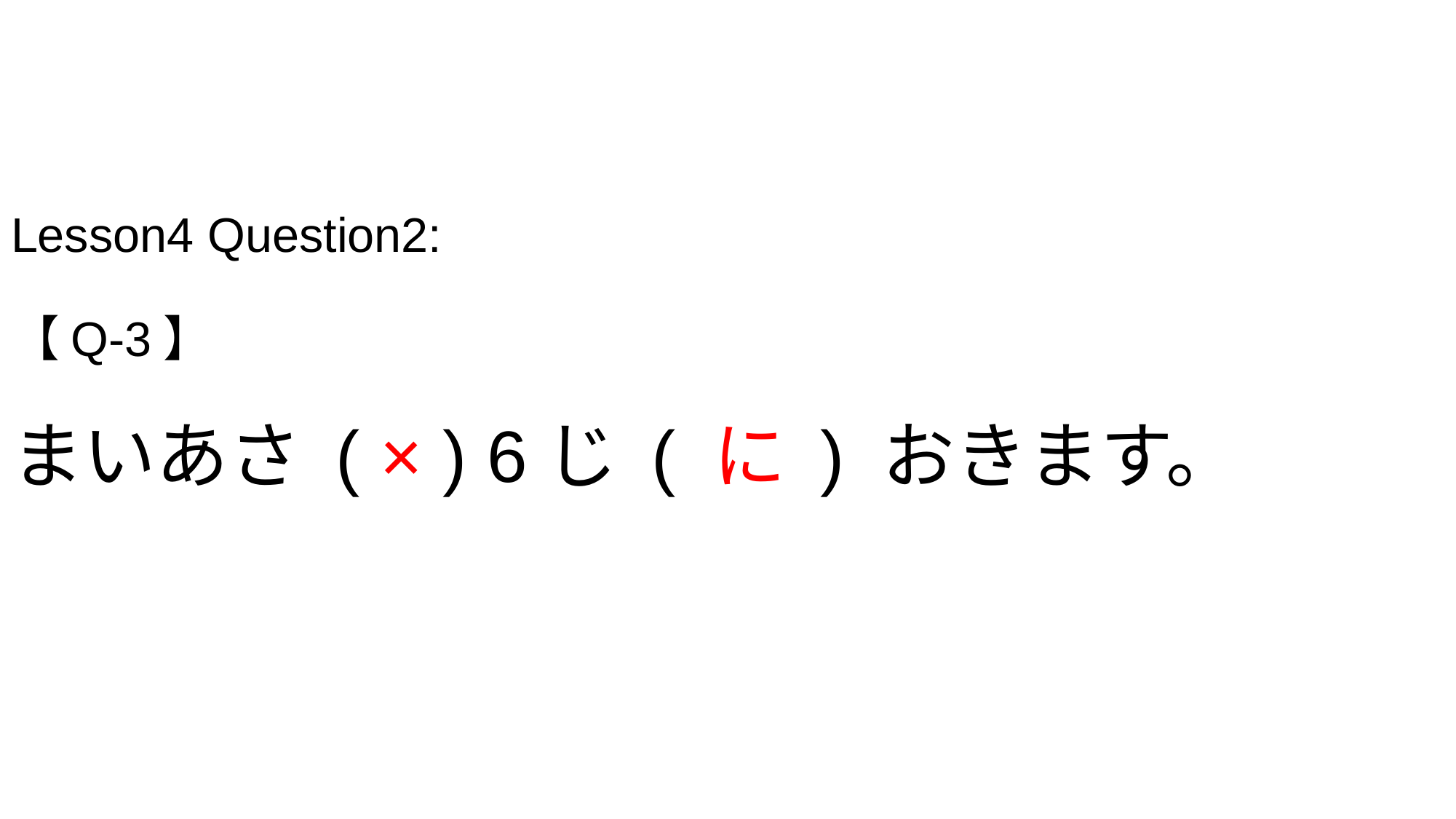

# Lesson4 Question2: 【Q-3】 まいあさ ( × ) 6じ ( に ) おきます。